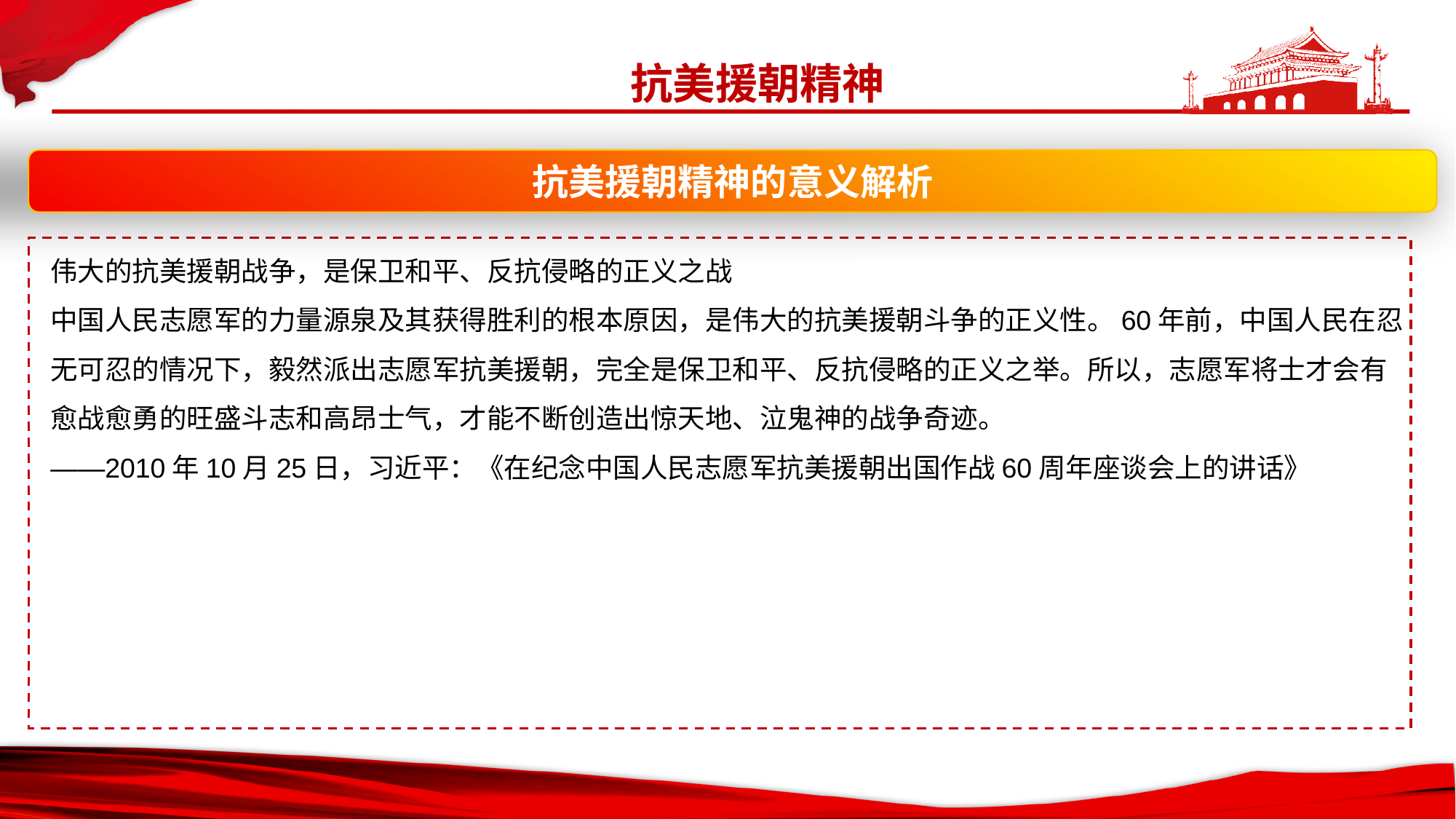

抗美援朝精神
抗美援朝精神的意义解析
伟大的抗美援朝战争，是保卫和平、反抗侵略的正义之战
中国人民志愿军的力量源泉及其获得胜利的根本原因，是伟大的抗美援朝斗争的正义性。60年前，中国人民在忍无可忍的情况下，毅然派出志愿军抗美援朝，完全是保卫和平、反抗侵略的正义之举。所以，志愿军将士才会有愈战愈勇的旺盛斗志和高昂士气，才能不断创造出惊天地、泣鬼神的战争奇迹。
——2010年10月25日，习近平：《在纪念中国人民志愿军抗美援朝出国作战60周年座谈会上的讲话》